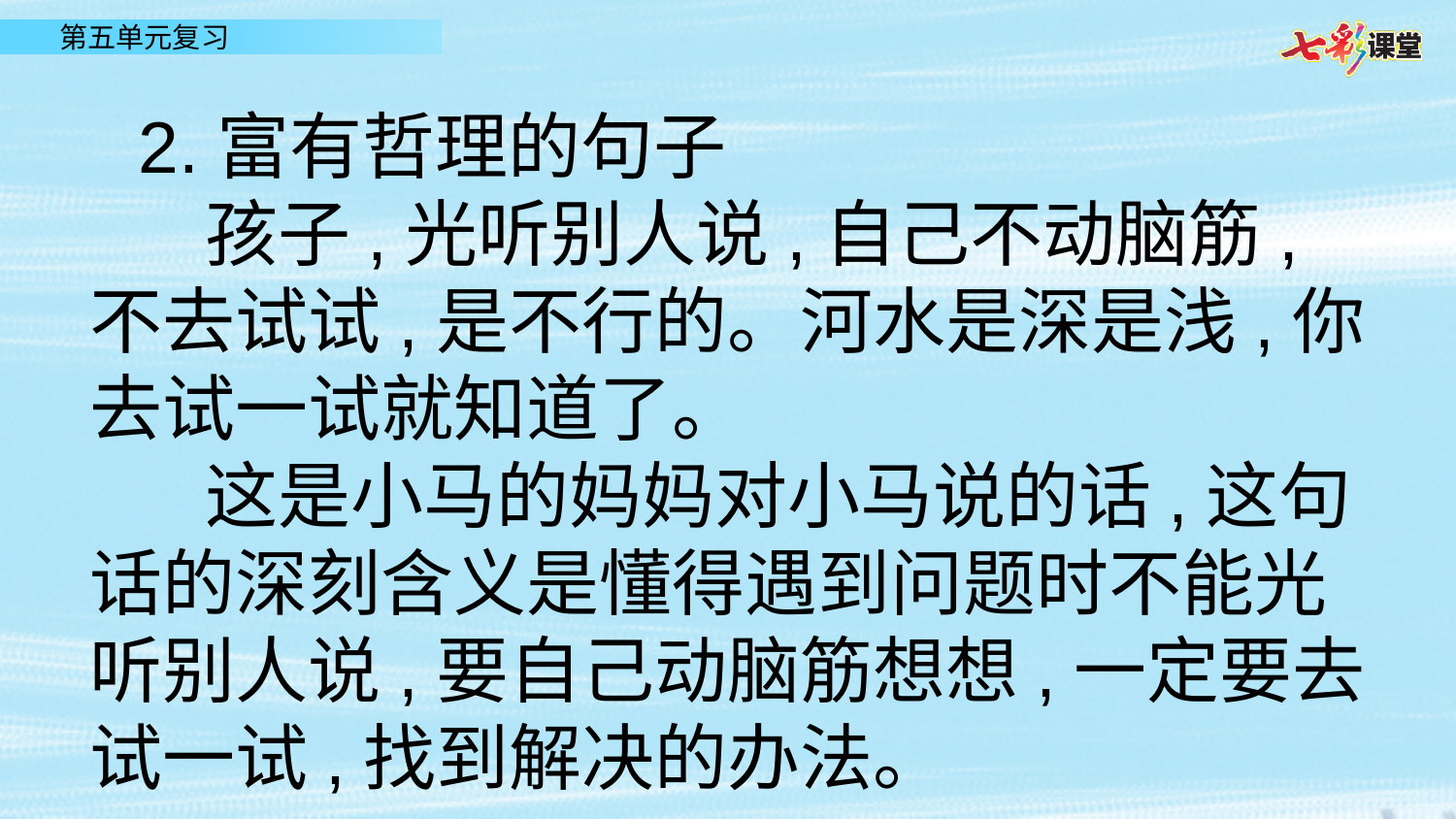

2.富有哲理的句子
   孩子,光听别人说,自己不动脑筋,不去试试,是不行的。河水是深是浅,你去试一试就知道了。
   这是小马的妈妈对小马说的话,这句话的深刻含义是懂得遇到问题时不能光听别人说,要自己动脑筋想想,一定要去试一试,找到解决的办法。